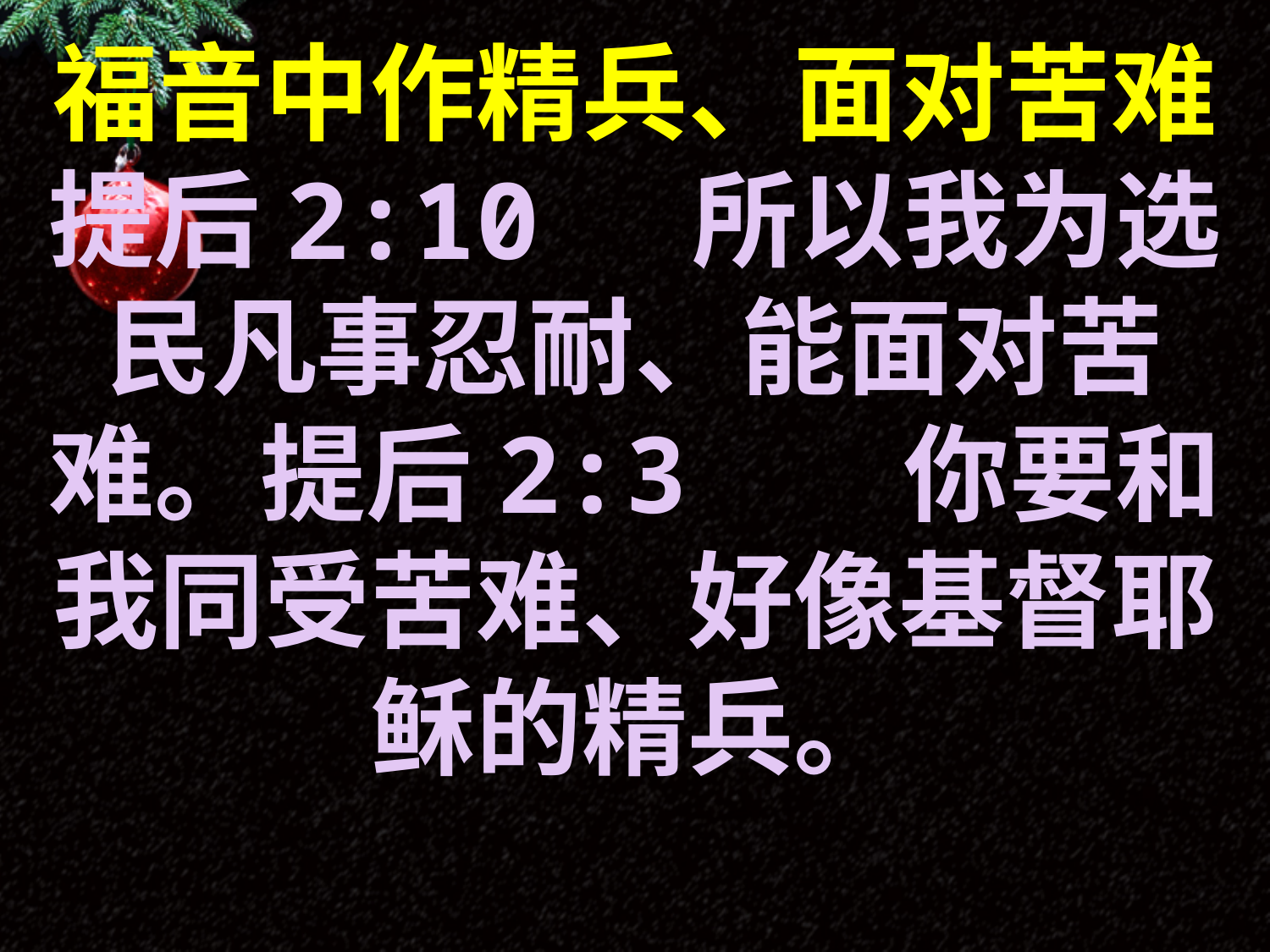

福音中作精兵、面对苦难
提后2:10  所以我为选民凡事忍耐、能面对苦难。提后2:3   你要和我同受苦难、好像基督耶稣的精兵。